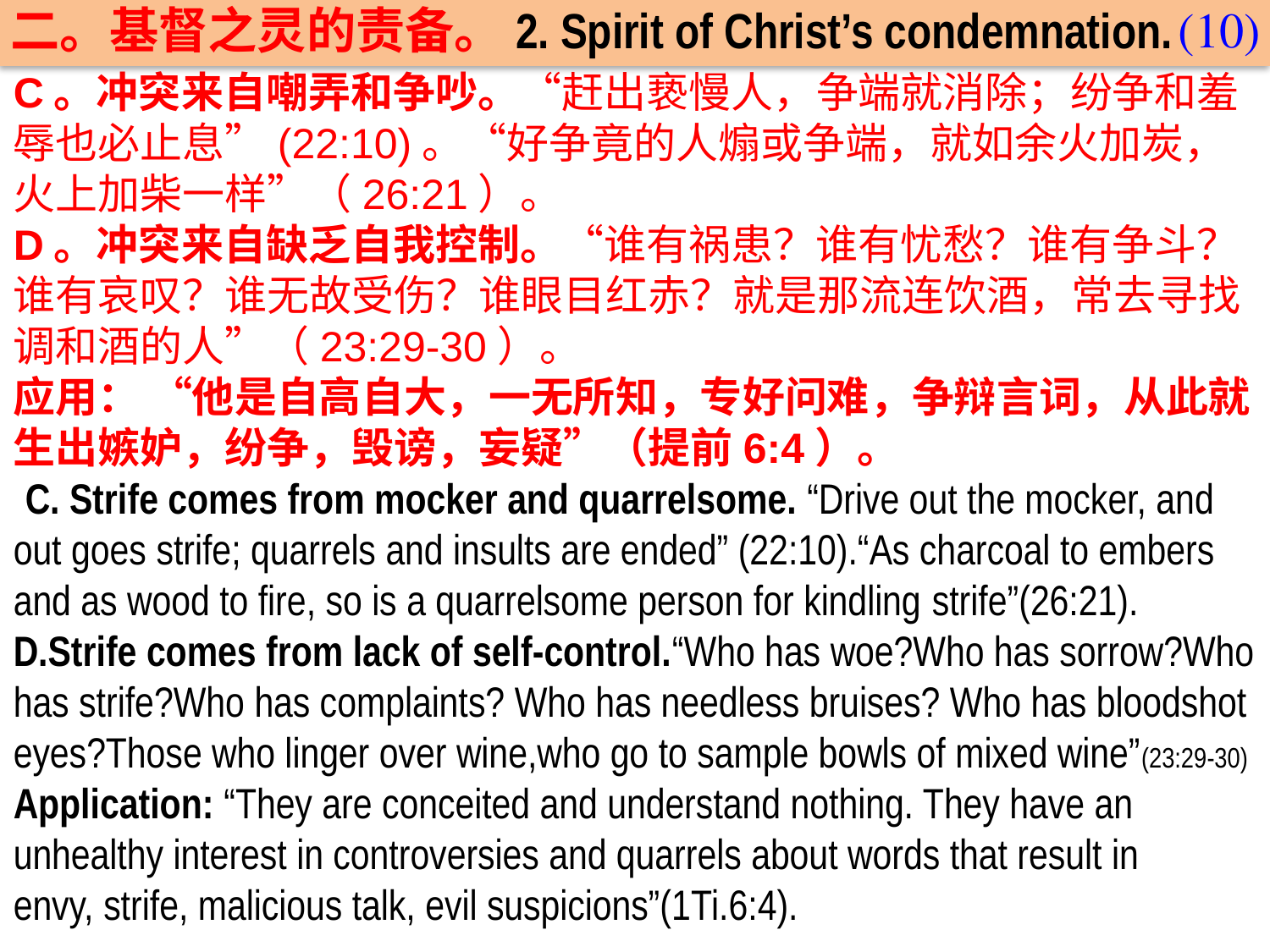

(10)
二。基督之灵的责备。2. Spirit of Christ’s condemnation.

C。冲突来自嘲弄和争吵。“赶出亵慢人，争端就消除；纷争和羞辱也必止息”(22:10)。“好争竟的人煽或争端，就如余火加炭，火上加柴一样”（26:21）。
D。冲突来自缺乏自我控制。“谁有祸患？谁有忧愁？谁有争斗？谁有哀叹？谁无故受伤？谁眼目红赤？就是那流连饮酒，常去寻找调和酒的人”（23:29-30）。
应用： “他是自高自大，一无所知，专好问难，争辩言词，从此就生出嫉妒，纷争，毁谤，妄疑”（提前6:4）。
 C. Strife comes from mocker and quarrelsome. “Drive out the mocker, and out goes strife; quarrels and insults are ended” (22:10).“As charcoal to embers and as wood to fire, so is a quarrelsome person for kindling strife”(26:21).
D.Strife comes from lack of self-control.“Who has woe?Who has sorrow?Who has strife?Who has complaints? Who has needless bruises? Who has bloodshot eyes?Those who linger over wine,who go to sample bowls of mixed wine”(23:29-30)
Application: “They are conceited and understand nothing. They have an unhealthy interest in controversies and quarrels about words that result in envy, strife, malicious talk, evil suspicions”(1Ti.6:4).